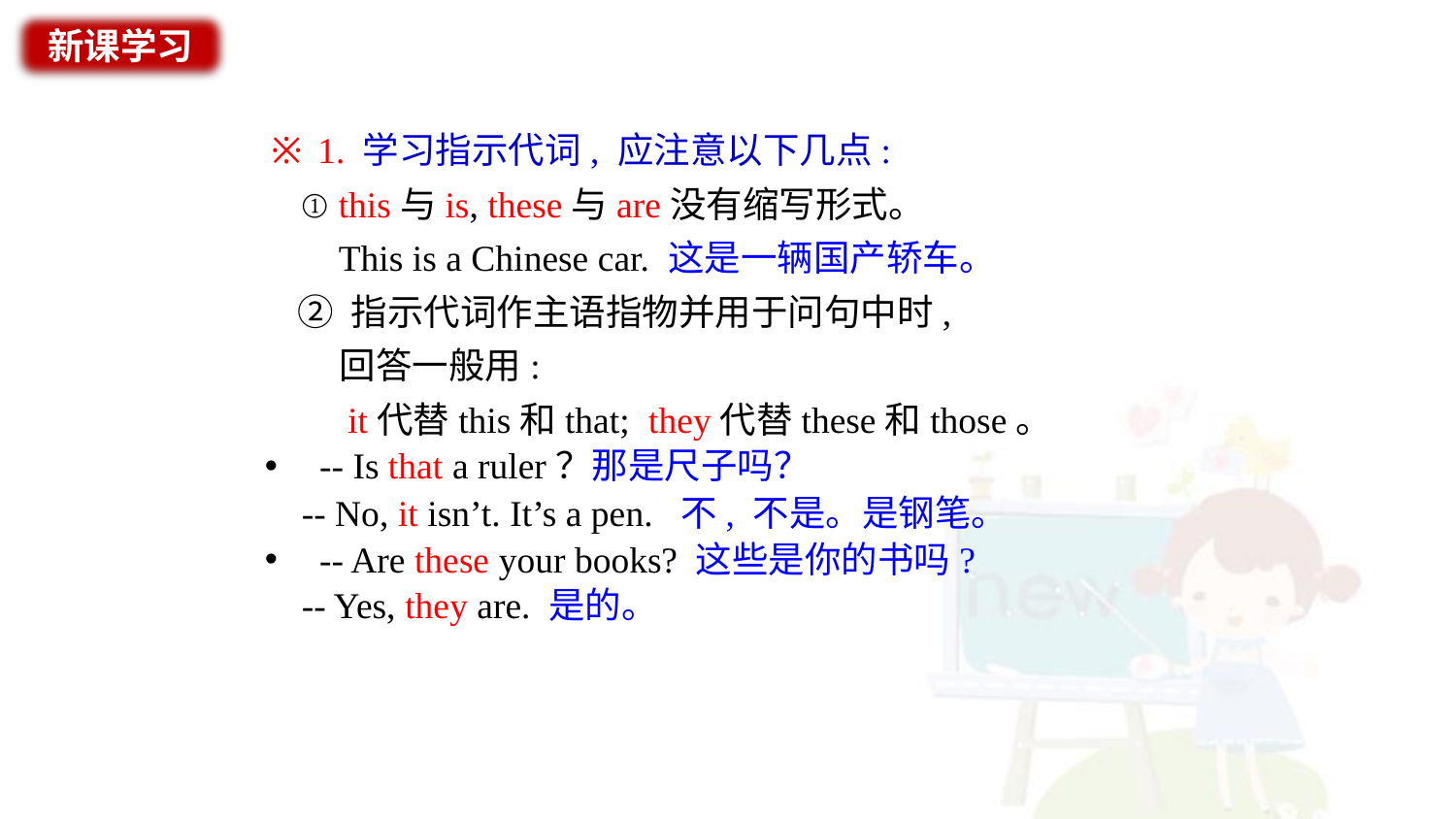

新课学习
※ 1. 学习指示代词, 应注意以下几点:
    ① this与is, these与are没有缩写形式。
        This is a Chinese car. 这是一辆国产轿车。
    ② 指示代词作主语指物并用于问句中时,
        回答一般用:
         it代替this和that;  they代替these和those。
-- Is that a ruler？那是尺子吗？
    -- No, it isn’t. It’s a pen.  不, 不是。是钢笔。
-- Are these your books? 这些是你的书吗?
    -- Yes, they are. 是的。